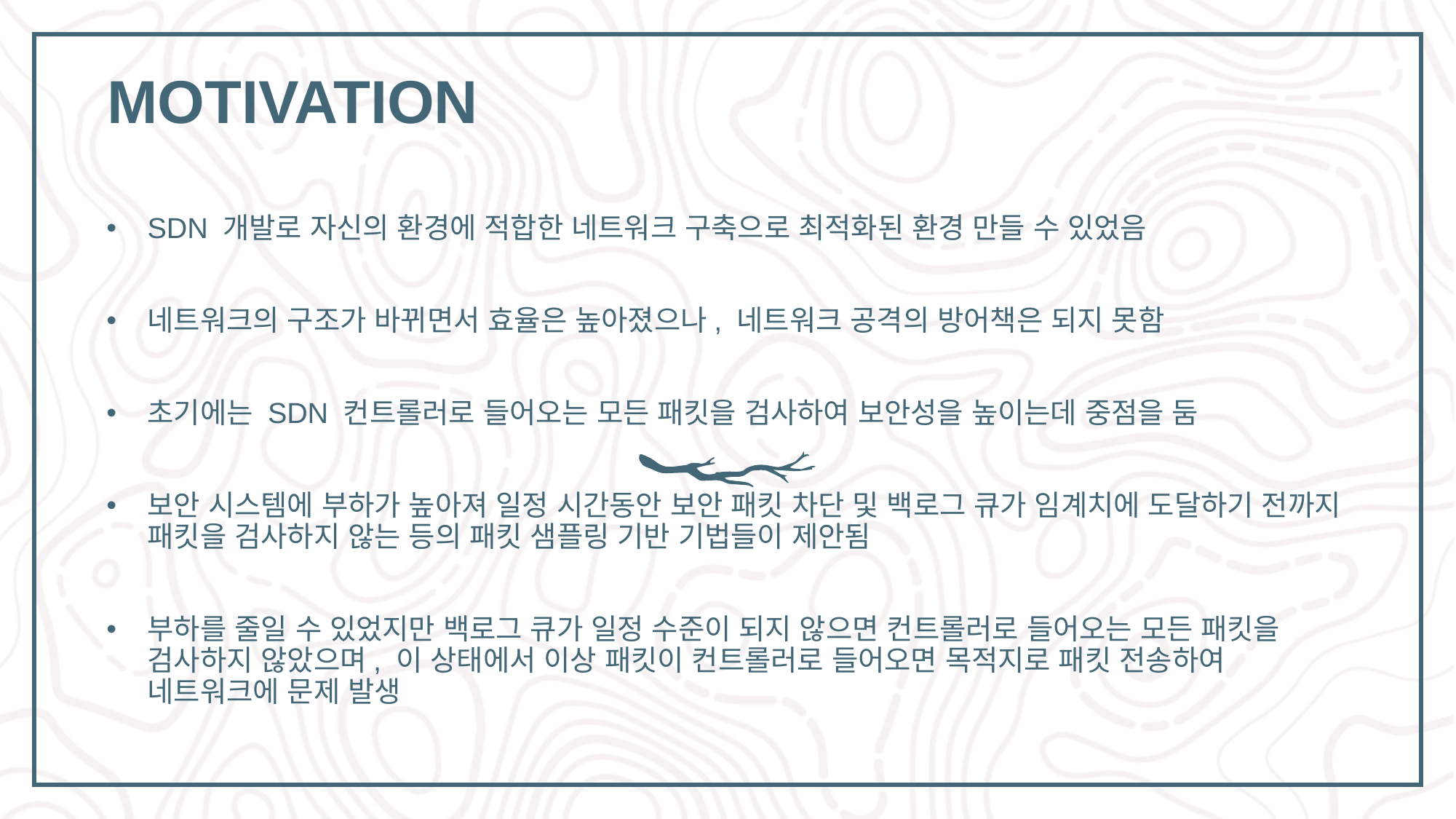

# motivation
SDN 개발로 자신의 환경에 적합한 네트워크 구축으로 최적화된 환경 만들 수 있었음

네트워크의 구조가 바뀌면서 효율은 높아졌으나, 네트워크 공격의 방어책은 되지 못함

초기에는 SDN 컨트롤러로 들어오는 모든 패킷을 검사하여 보안성을 높이는데 중점을 둠

보안 시스템에 부하가 높아져 일정 시간동안 보안 패킷 차단 및 백로그 큐가 임계치에 도달하기 전까지 패킷을 검사하지 않는 등의 패킷 샘플링 기반 기법들이 제안됨

부하를 줄일 수 있었지만 백로그 큐가 일정 수준이 되지 않으면 컨트롤러로 들어오는 모든 패킷을 검사하지 않았으며, 이 상태에서 이상 패킷이 컨트롤러로 들어오면 목적지로 패킷 전송하여 네트워크에 문제 발생